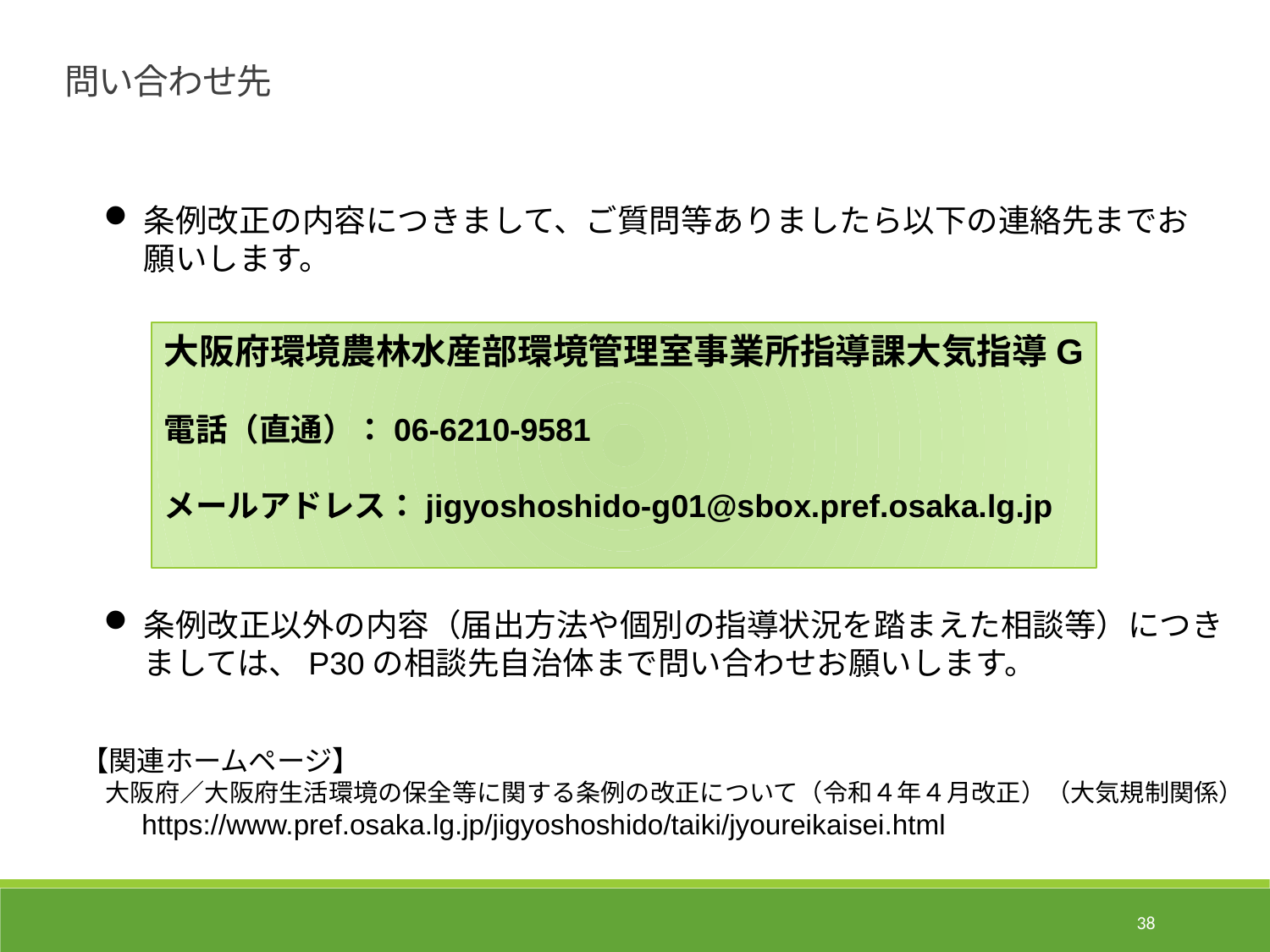

問い合わせ先
条例改正の内容につきまして、ご質問等ありましたら以下の連絡先までお願いします。

大阪府環境農林水産部環境管理室事業所指導課大気指導G

電話（直通）：06-6210-9581

メールアドレス：jigyoshoshido-g01@sbox.pref.osaka.lg.jp

条例改正以外の内容（届出方法や個別の指導状況を踏まえた相談等）につきましては、P30の相談先自治体まで問い合わせお願いします。
【関連ホームページ】
大阪府／大阪府生活環境の保全等に関する条例の改正について（令和４年４月改正）（大気規制関係）　 https://www.pref.osaka.lg.jp/jigyoshoshido/taiki/jyoureikaisei.html
38